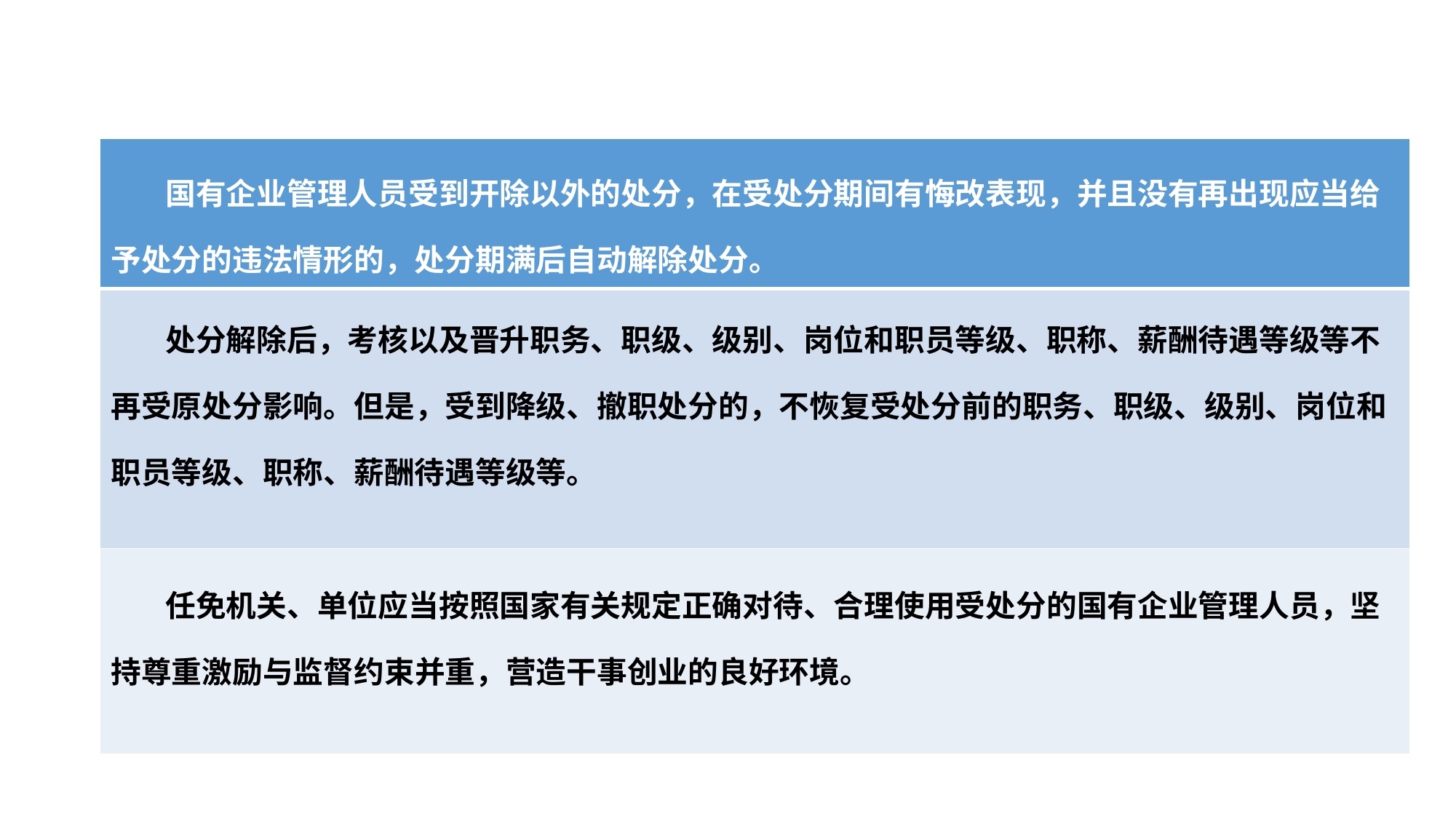

#
| 国有企业管理人员受到开除以外的处分，在受处分期间有悔改表现，并且没有再出现应当给予处分的违法情形的，处分期满后自动解除处分。 |
| --- |
| 处分解除后，考核以及晋升职务、职级、级别、岗位和职员等级、职称、薪酬待遇等级等不再受原处分影响。但是，受到降级、撤职处分的，不恢复受处分前的职务、职级、级别、岗位和职员等级、职称、薪酬待遇等级等。 |
| 任免机关、单位应当按照国家有关规定正确对待、合理使用受处分的国有企业管理人员，坚持尊重激励与监督约束并重，营造干事创业的良好环境。 |